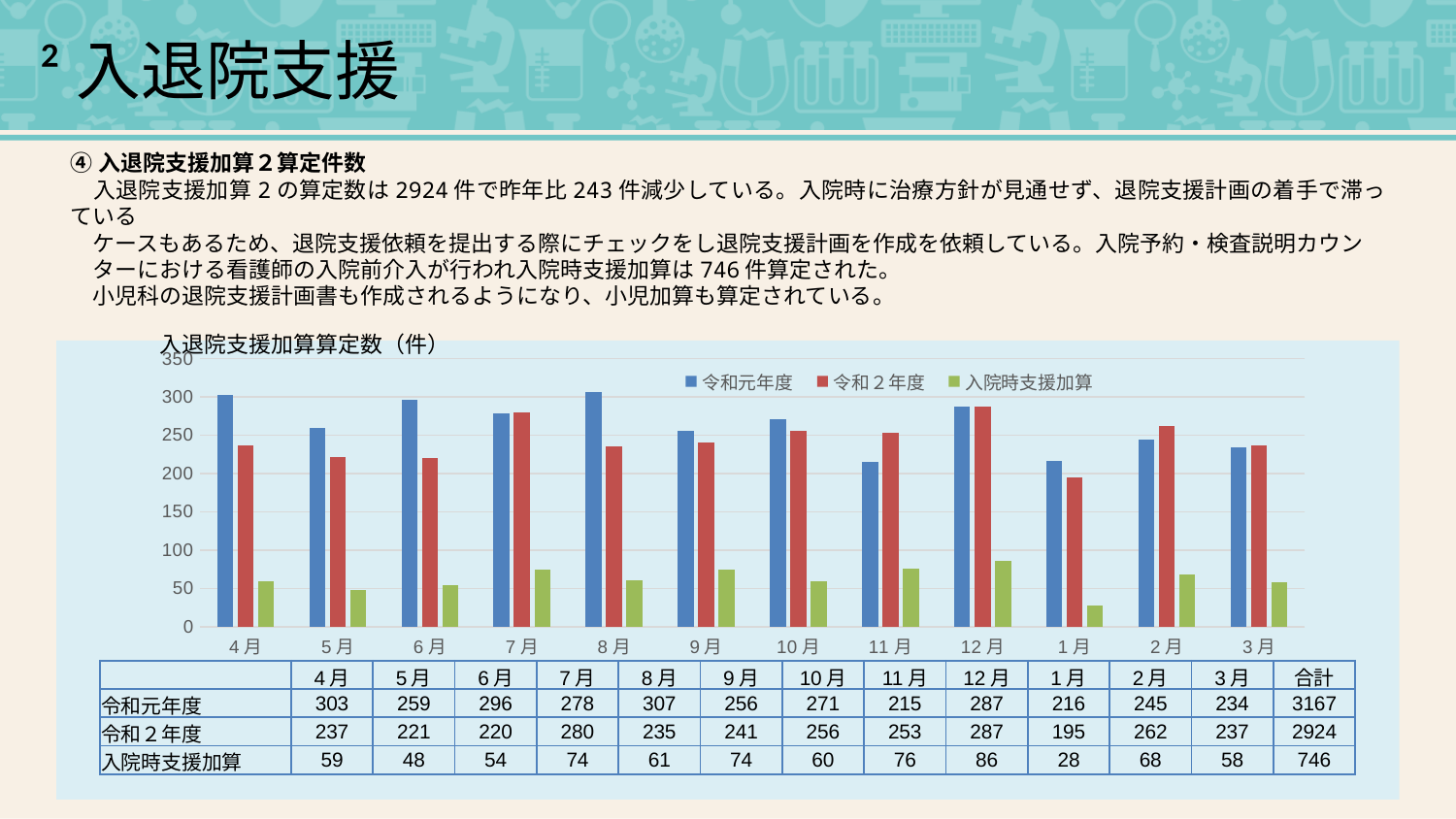

²入退院支援
④入退院支援加算２算定件数
　入退院支援加算2の算定数は2924件で昨年比243件減少している。入院時に治療方針が見通せず、退院支援計画の着手で滞っている
　ケースもあるため、退院支援依頼を提出する際にチェックをし退院支援計画を作成を依頼している。入院予約・検査説明カウン
　ターにおける看護師の入院前介入が行われ入院時支援加算は746件算定された。
　小児科の退院支援計画書も作成されるようになり、小児加算も算定されている。

　　　　入退院支援加算算定数（件）

### Chart

| Category | 令和元年度 | 令和２年度 | 入院時支援加算 |
|---|---|---|---|
| 4月 | 303.0 | 237.0 | 59.0 |
| 5月 | 259.0 | 221.0 | 48.0 |
| 6月 | 296.0 | 220.0 | 54.0 |
| 7月 | 278.0 | 280.0 | 74.0 |
| 8月 | 307.0 | 235.0 | 61.0 |
| 9月 | 256.0 | 241.0 | 74.0 |
| 10月 | 271.0 | 256.0 | 60.0 |
| 11月 | 215.0 | 253.0 | 76.0 |
| 12月 | 287.0 | 287.0 | 86.0 |
| 1月 | 216.0 | 195.0 | 28.0 |
| 2月 | 245.0 | 262.0 | 68.0 |
| 3月 | 234.0 | 237.0 | 58.0 |
|  | 4月 | 5月 | 6月 | 7月 | 8月 | 9月 | 10月 | 11月 | 12月 | 1月 | 2月 | 3月 | 合計 |
| --- | --- | --- | --- | --- | --- | --- | --- | --- | --- | --- | --- | --- | --- |
| 令和元年度 | 303 | 259 | 296 | 278 | 307 | 256 | 271 | 215 | 287 | 216 | 245 | 234 | 3167 |
| 令和２年度 | 237 | 221 | 220 | 280 | 235 | 241 | 256 | 253 | 287 | 195 | 262 | 237 | 2924 |
| 入院時支援加算 | 59 | 48 | 54 | 74 | 61 | 74 | 60 | 76 | 86 | 28 | 68 | 58 | 746 |